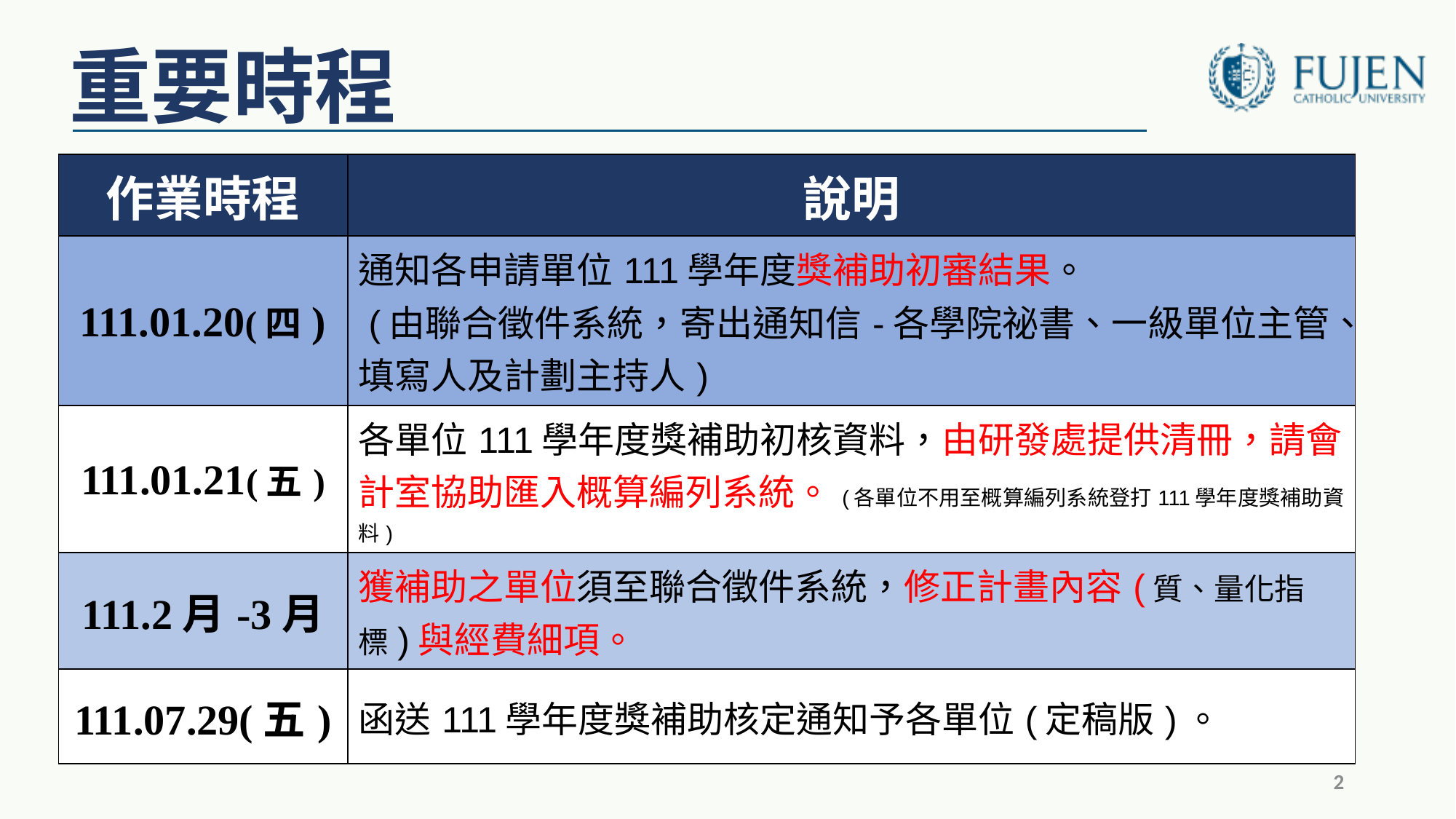

# 重要時程
| 作業時程 | 說明 |
| --- | --- |
| 111.01.20(四) | 通知各申請單位111學年度獎補助初審結果。 (由聯合徵件系統，寄出通知信-各學院祕書、一級單位主管、填寫人及計劃主持人) |
| 111.01.21(五) | 各單位111學年度獎補助初核資料，由研發處提供清冊，請會計室協助匯入概算編列系統。(各單位不用至概算編列系統登打111學年度獎補助資料) |
| 111.2月-3月 | 獲補助之單位須至聯合徵件系統，修正計畫內容(質、量化指標)與經費細項。 |
| 111.07.29(五) | 函送111學年度獎補助核定通知予各單位(定稿版)。 |
2